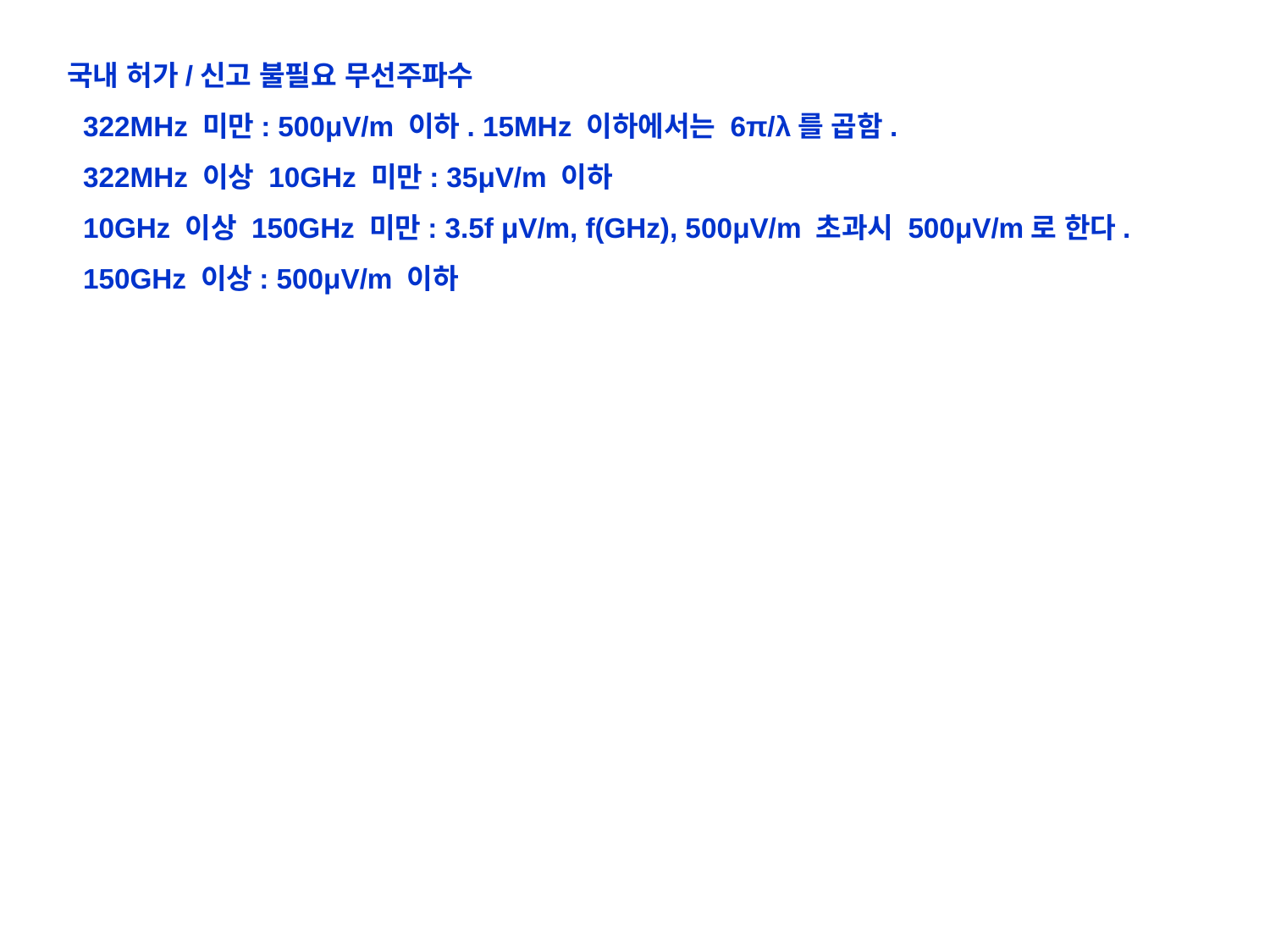

국내 허가/신고 불필요 무선주파수
  322MHz 미만: 500μV/m 이하. 15MHz 이하에서는 6π/λ를 곱함.
  322MHz 이상 10GHz 미만: 35μV/m 이하
  10GHz 이상 150GHz 미만: 3.5f μV/m, f(GHz), 500μV/m 초과시 500μV/m로 한다.
  150GHz 이상: 500μV/m 이하